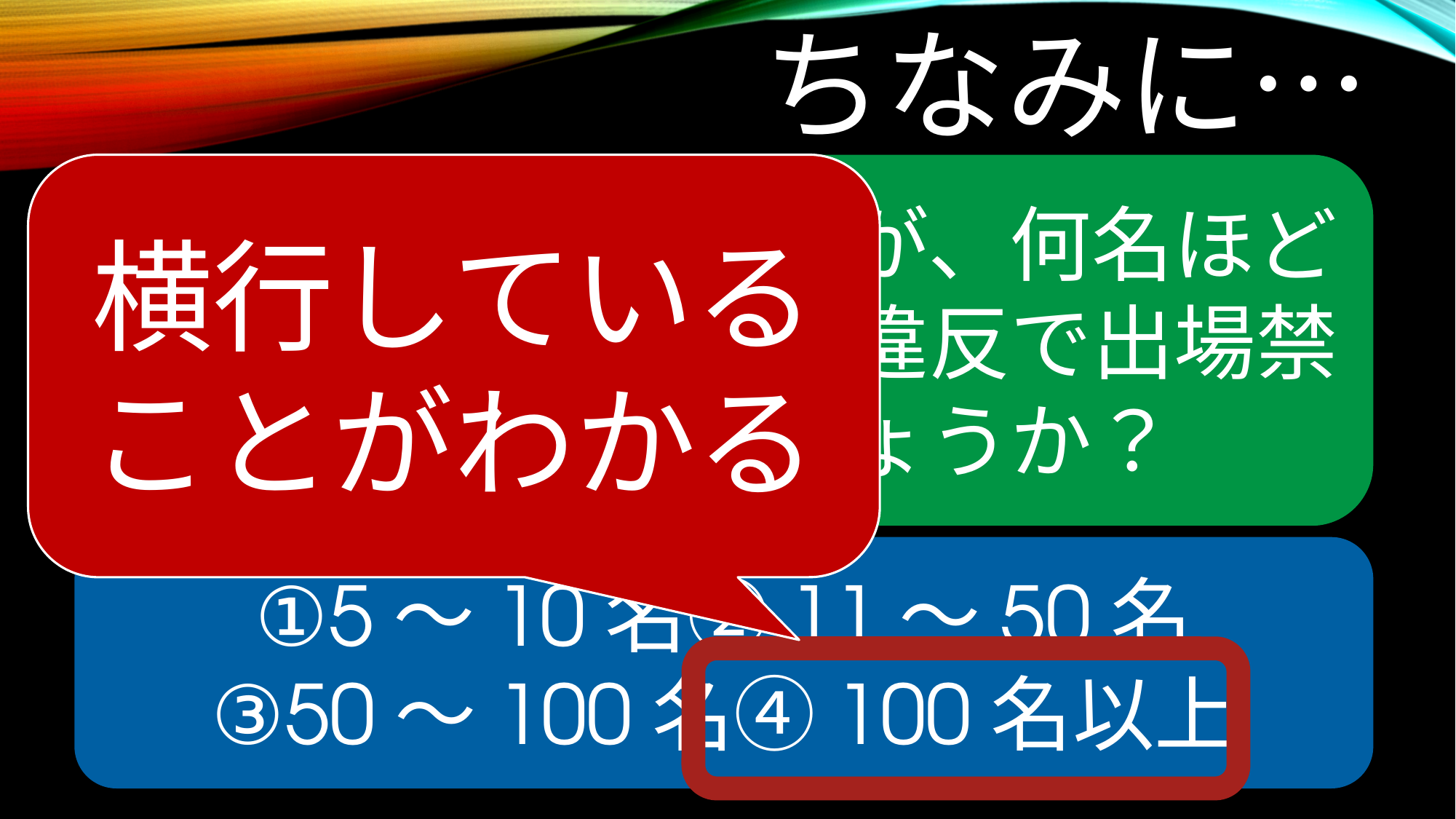

# ちなみに…
横行している
ことがわかる
前回のリオ五輪ですが、何名ほどの選手がドーピング違反で出場禁止になったでしょうか？

①5～10名②11～50名
③50～100名④100名以上